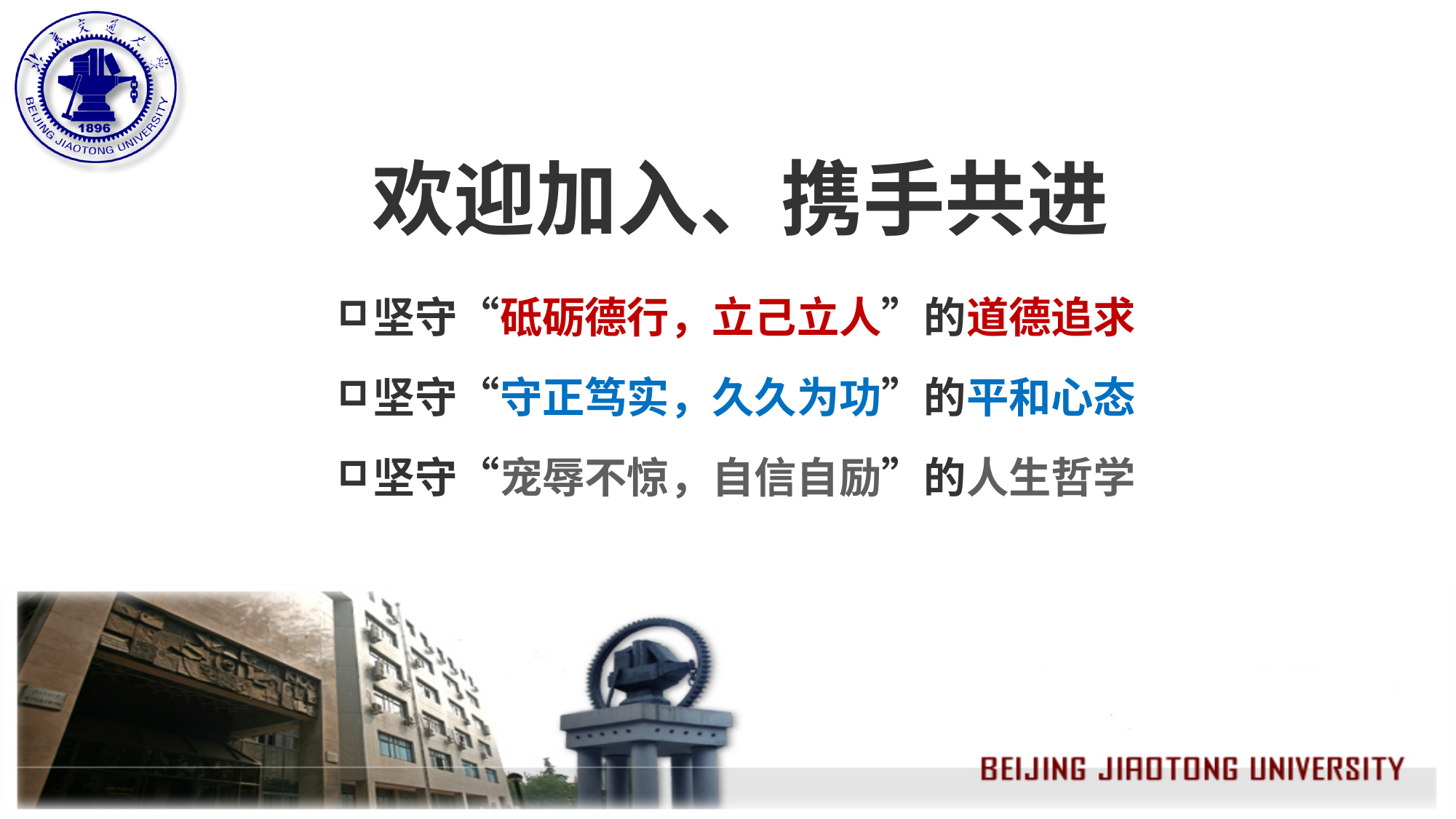

欢迎加入、携手共进
坚守“砥砺德行，立己立人”的道德追求
坚守“守正笃实，久久为功”的平和心态
坚守“宠辱不惊，自信自励”的人生哲学